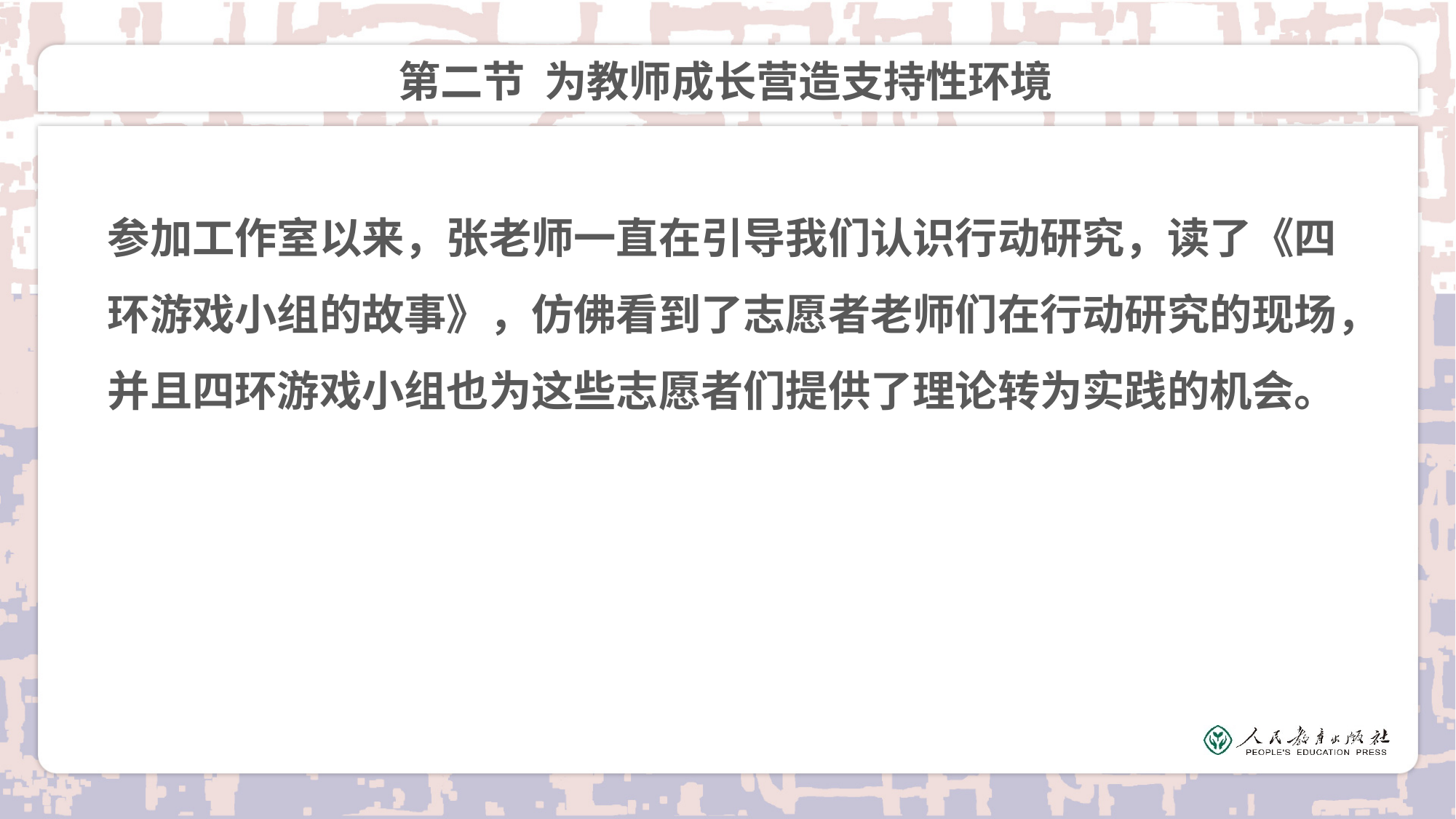

# 第二节  为教师成长营造支持性环境
参加工作室以来，张老师一直在引导我们认识行动研究，读了《四环游戏小组的故事》，仿佛看到了志愿者老师们在行动研究的现场，并且四环游戏小组也为这些志愿者们提供了理论转为实践的机会。